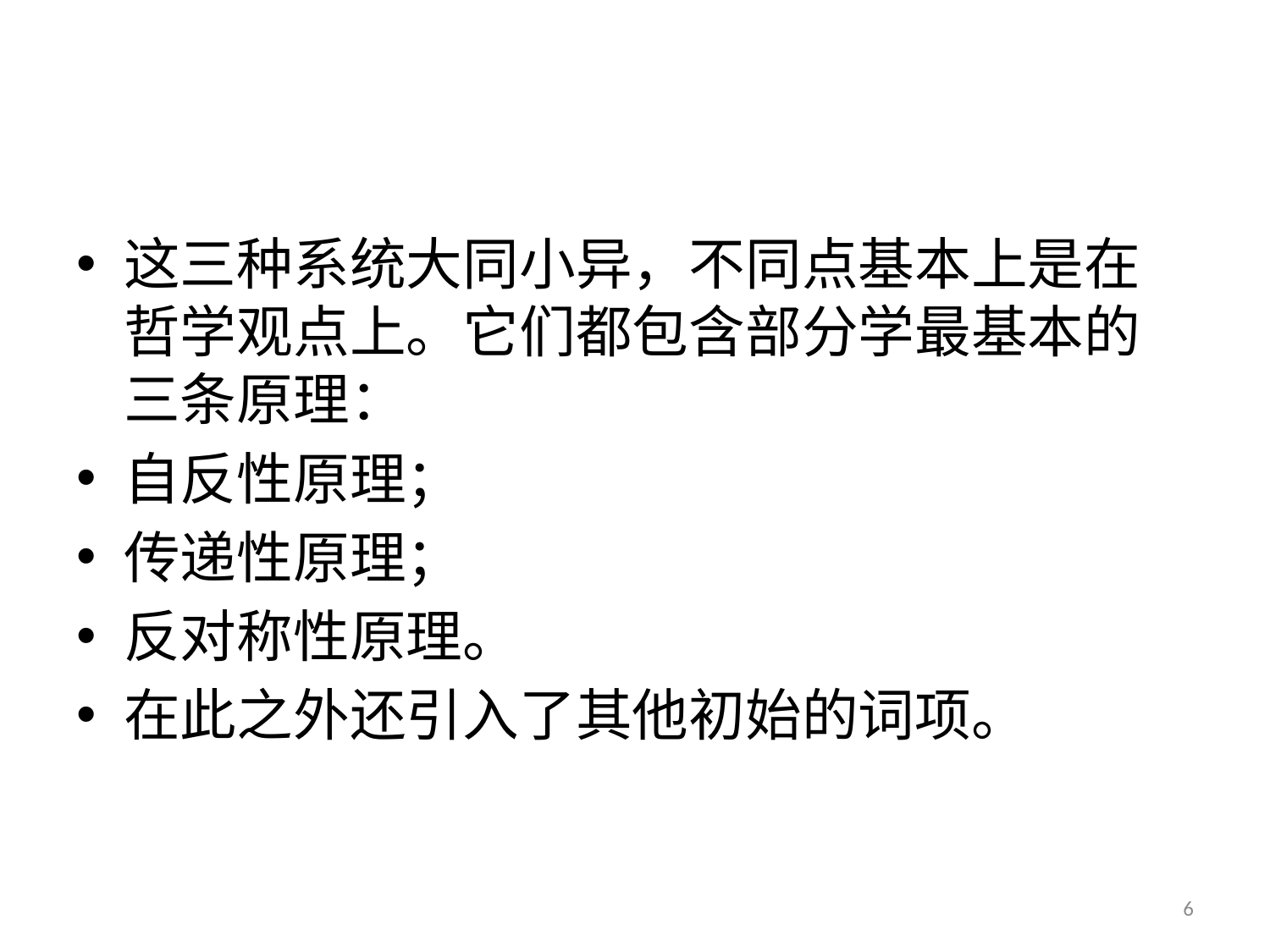

这三种系统大同小异，不同点基本上是在哲学观点上。它们都包含部分学最基本的三条原理：
自反性原理；
传递性原理；
反对称性原理。
在此之外还引入了其他初始的词项。
6